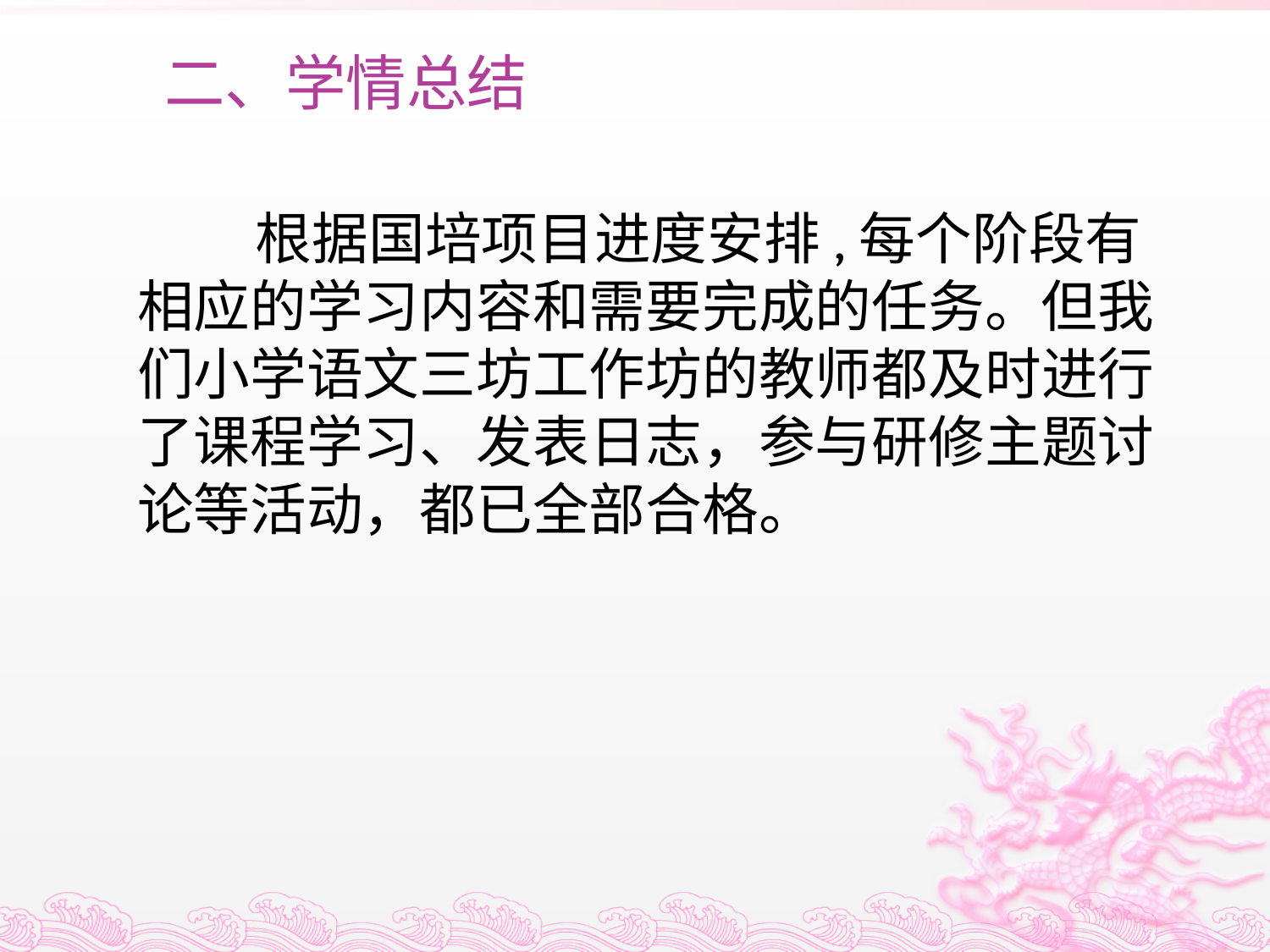

# 二、学情总结
            根据国培项目进度安排,每个阶段有相应的学习内容和需要完成的任务。但我们小学语文三坊工作坊的教师都及时进行了课程学习、发表日志，参与研修主题讨论等活动，都已全部合格。